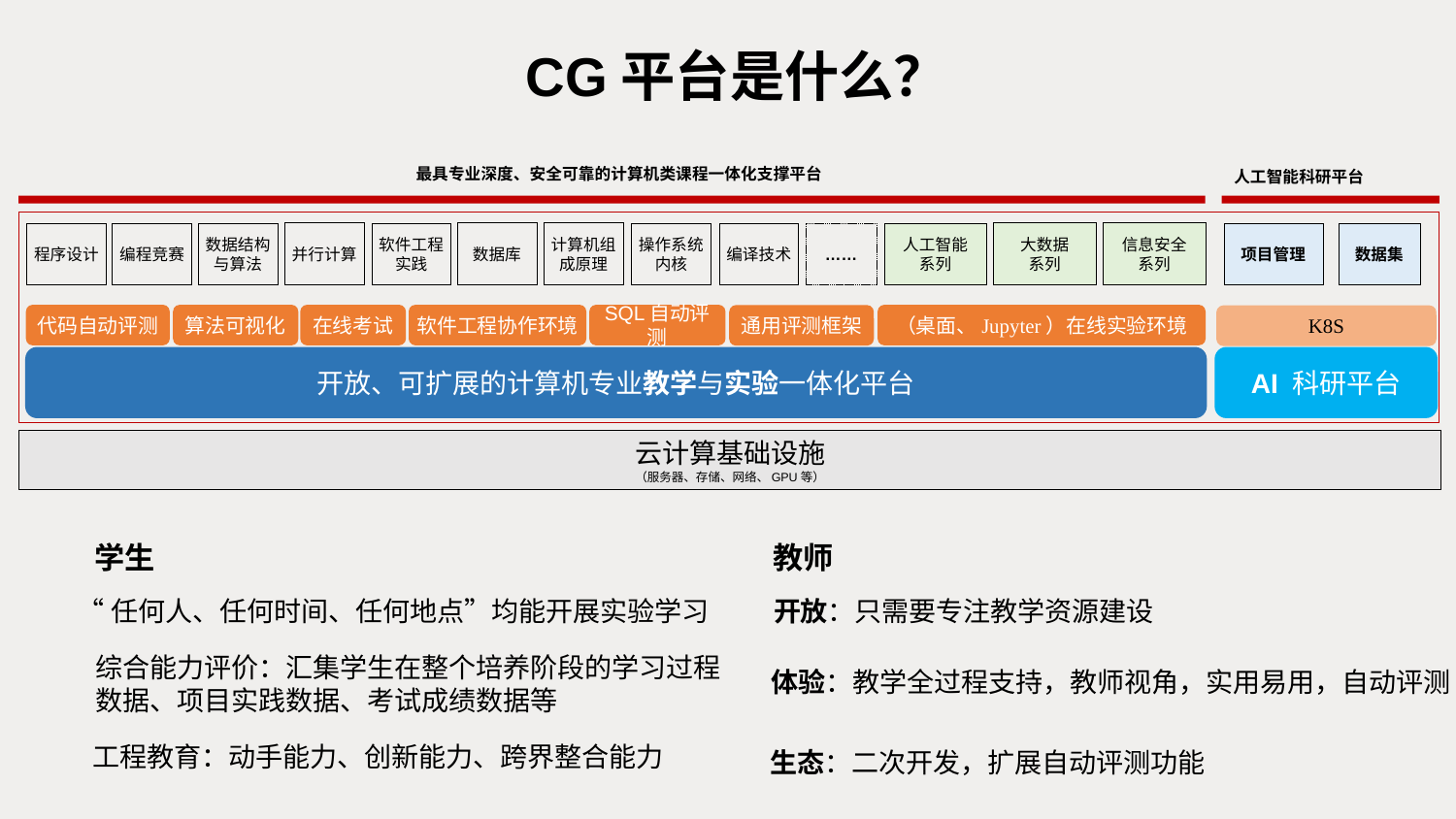

# CG平台是什么？
人工智能科研平台
最具专业深度、安全可靠的计算机类课程一体化支撑平台

并行计算
计算机组成原理
大数据
系列
信息安全
系列
数据库
数据集
项目管理
程序设计
编程竞赛
数据结构
与算法
软件工程
实践
操作系统
内核
人工智能
系列
编译技术
……
SQL自动评测
代码自动评测
算法可视化
在线考试
软件工程协作环境
（桌面、Jupyter）在线实验环境
通用评测框架
K8S
开放、可扩展的计算机专业教学与实验一体化平台
AI 科研平台
云计算基础设施
（服务器、存储、网络、GPU等）
学生
教师
“任何人、任何时间、任何地点”均能开展实验学习
开放：只需要专注教学资源建设
综合能力评价：汇集学生在整个培养阶段的学习过程数据、项目实践数据、考试成绩数据等
体验：教学全过程支持，教师视角，实用易用，自动评测
工程教育：动手能力、创新能力、跨界整合能力
生态：二次开发，扩展自动评测功能